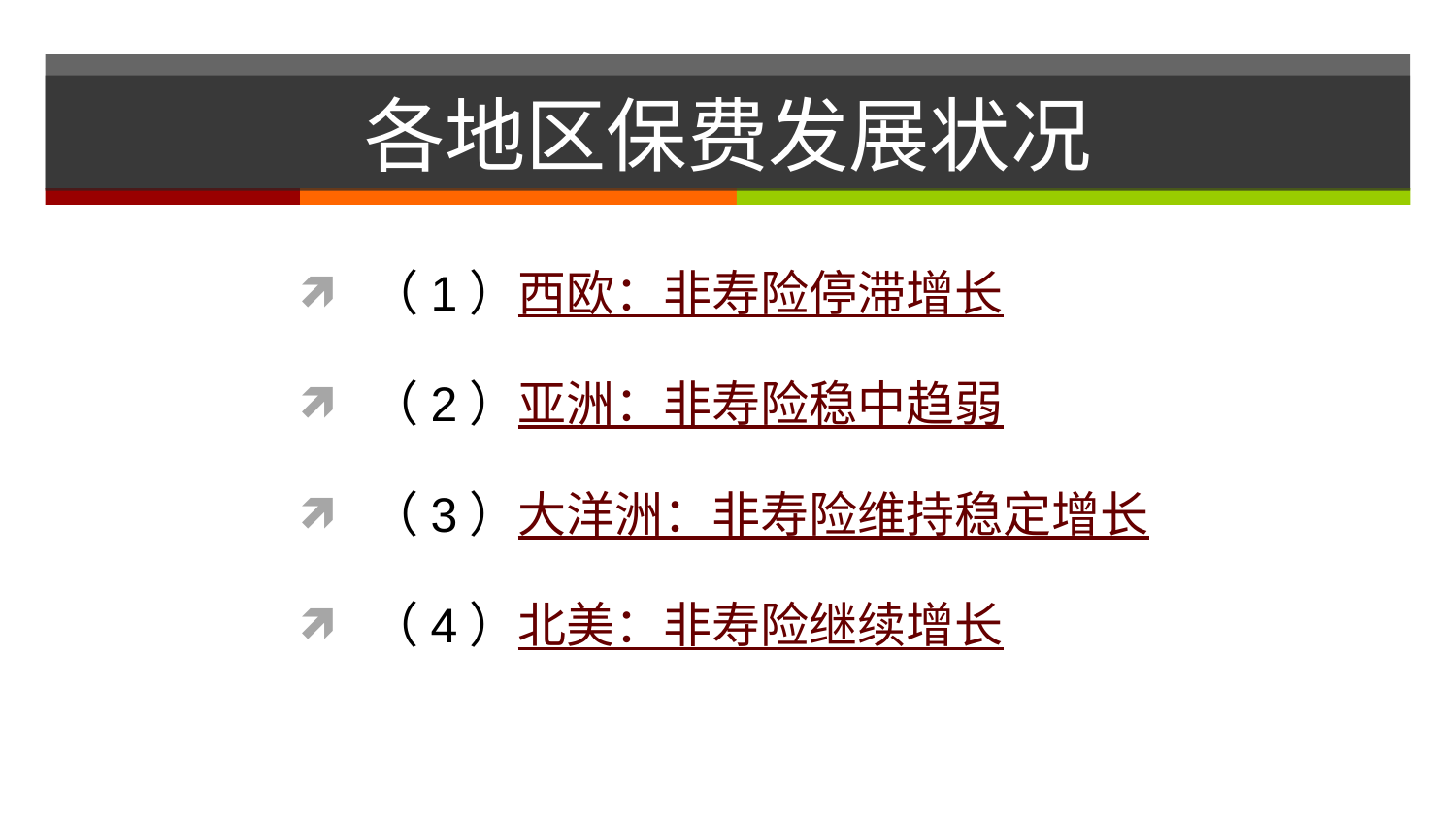

# 各地区保费发展状况
（1）西欧：非寿险停滞增长
（2）亚洲：非寿险稳中趋弱
（3）大洋洲：非寿险维持稳定增长
（4）北美：非寿险继续增长